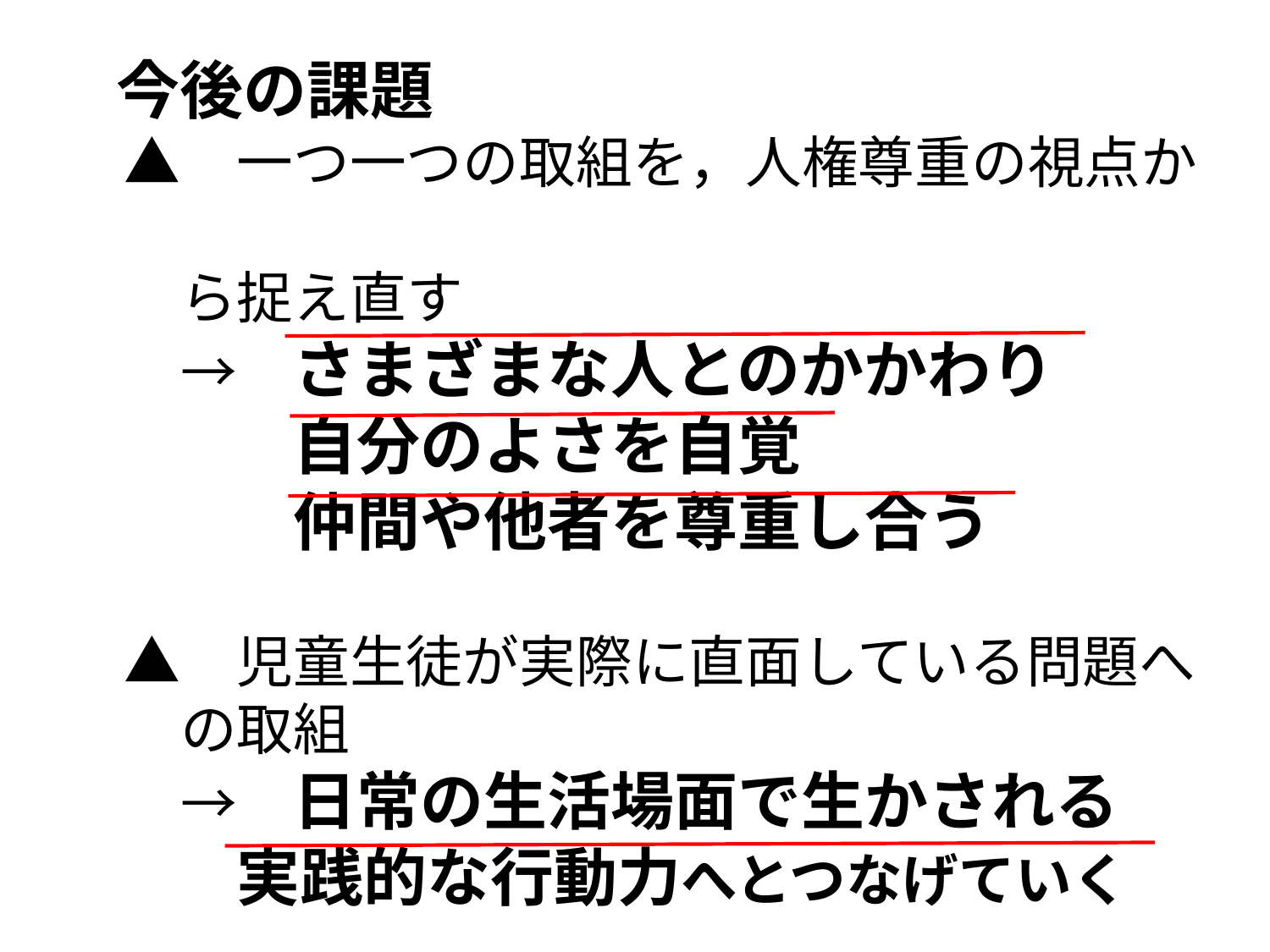

今後の課題
　▲　一つ一つの取組を，人権尊重の視点か
　　ら捉え直す
　　→　さまざまな人とのかかわり
　　　　自分のよさを自覚
　　　　仲間や他者を尊重し合う

　▲　児童生徒が実際に直面している問題へ
　　の取組
　　→　日常の生活場面で生かされる
　　　実践的な行動力へとつなげていく